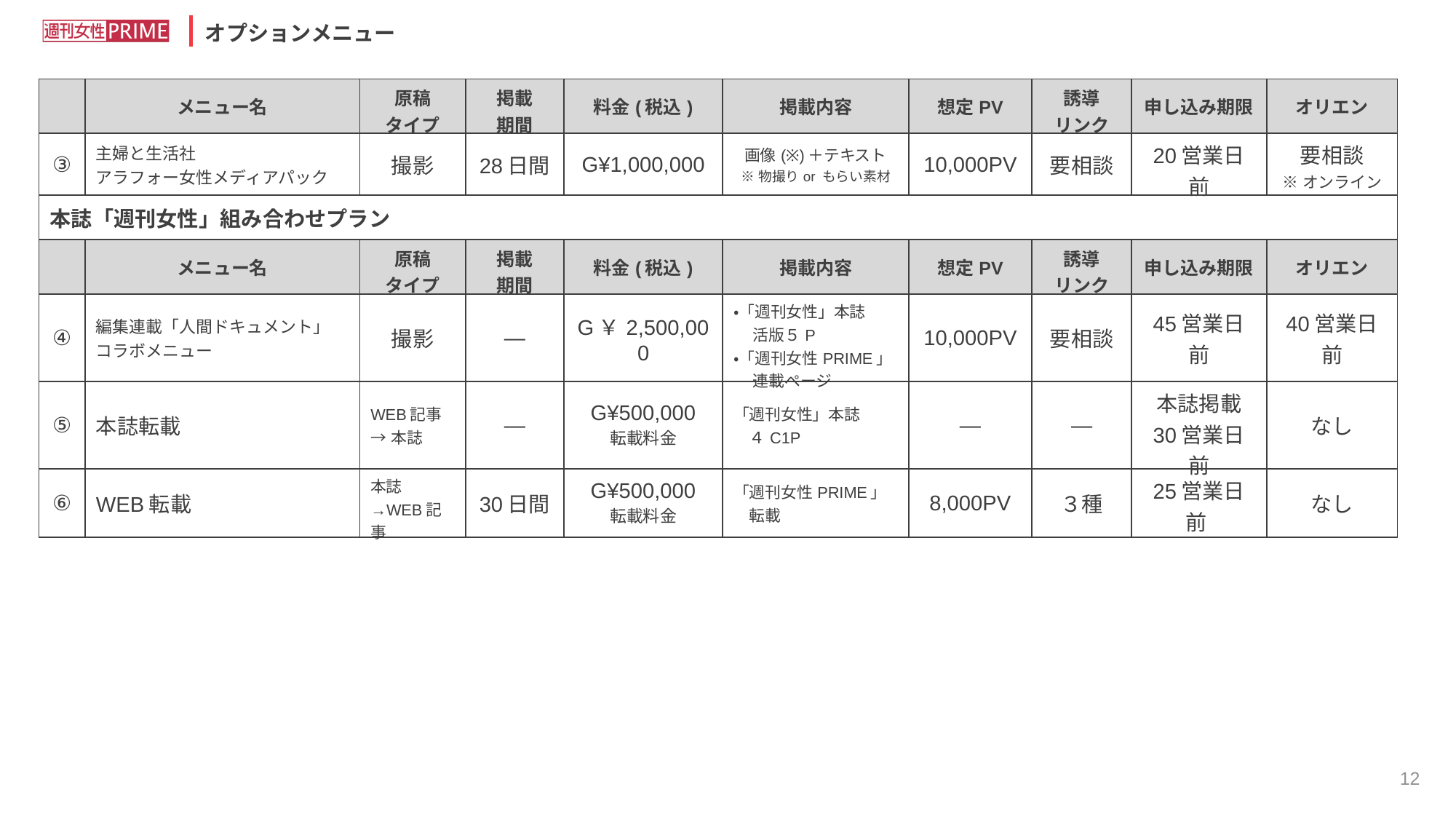

オプションメニュー
|  | メニュー名 | 原稿 タイプ | 掲載 期間 | 料金(税込) | 掲載内容 | 想定PV | 誘導 リンク | 申し込み期限 | オリエン |
| --- | --- | --- | --- | --- | --- | --- | --- | --- | --- |
| ③ | 主婦と生活社 アラフォー女性メディアパック | 撮影 | 28日間 | G¥1,000,000 | 画像(※)＋テキスト ※物撮りor もらい素材 | 10,000PV | 要相談 | 20営業日前 | 要相談 ※オンライン |
| 本誌「週刊女性」組み合わせプラン |  |  |  |  |  |  |  |  |  |
|  | メニュー名 | 原稿 タイプ | 掲載 期間 | 料金(税込) | 掲載内容 | 想定PV | 誘導 リンク | 申し込み期限 | オリエン |
| ④ | 編集連載「人間ドキュメント」 コラボメニュー | 撮影 | ― | G￥2,500,000 | ・「週刊女性」本誌 　 活版５P ・「週刊女性PRIME」 　 連載ぺージ | 10,000PV | 要相談 | 45営業日前 | 40営業日前 |
| ⑤ | 本誌転載 | WEB記事 →本誌 | ― | G¥500,000 転載料金 | 「週刊女性」本誌 　４C1P | ― | ― | 本誌掲載 30営業日前 | なし |
| ⑥ | WEB転載 | 本誌 →WEB記事 | 30日間 | G¥500,000 転載料金 | 「週刊女性PRIME」 　転載 | 8,000PV | ３種 | 25営業日前 | なし |
12